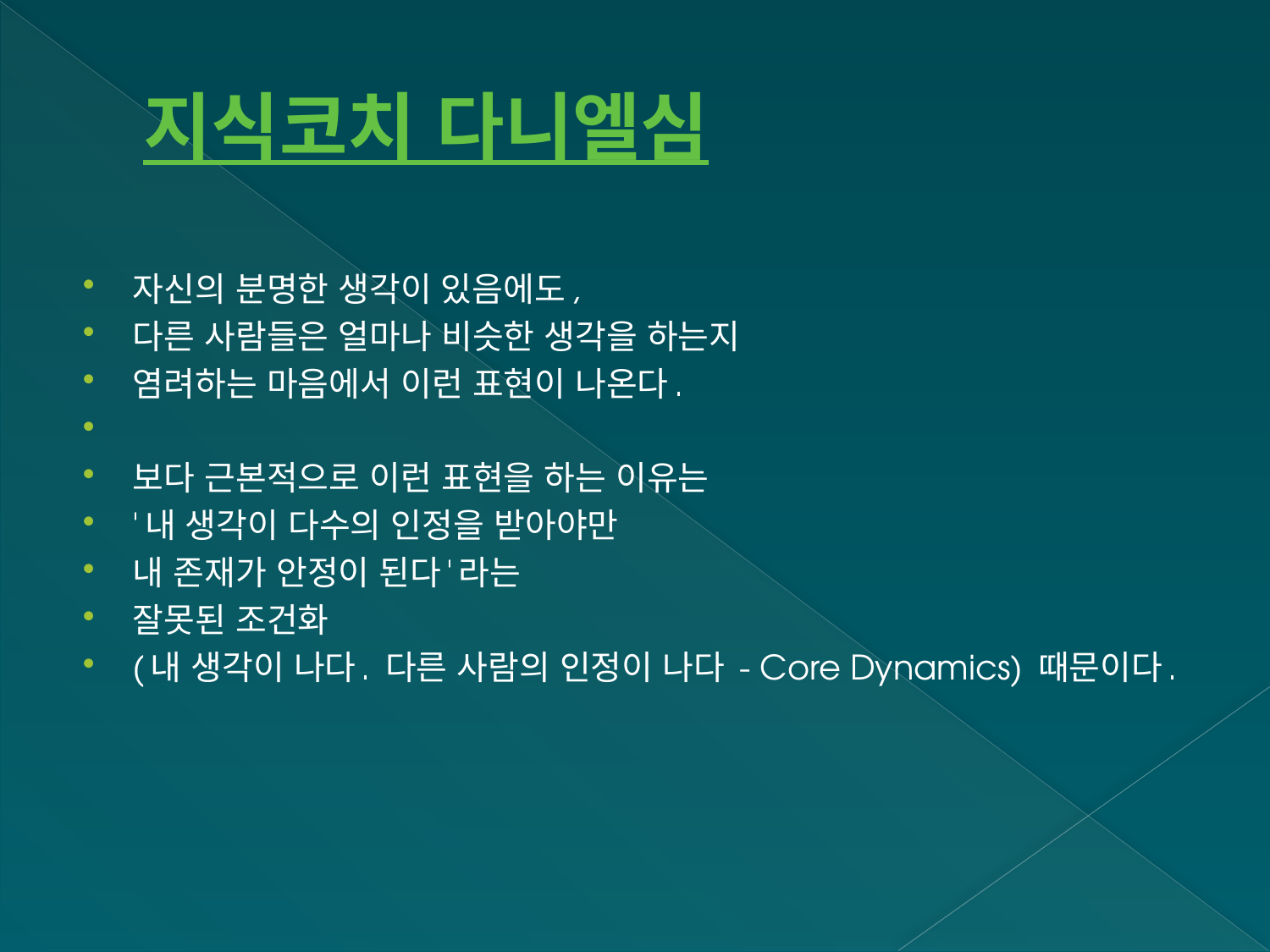

# 지식코치 다니엘심
자신의 분명한 생각이 있음에도,
다른 사람들은 얼마나 비슷한 생각을 하는지
염려하는 마음에서 이런 표현이 나온다.

보다 근본적으로 이런 표현을 하는 이유는
'내 생각이 다수의 인정을 받아야만
내 존재가 안정이 된다'라는
잘못된 조건화
(내 생각이 나다. 다른 사람의 인정이 나다 - Core Dynamics) 때문이다.